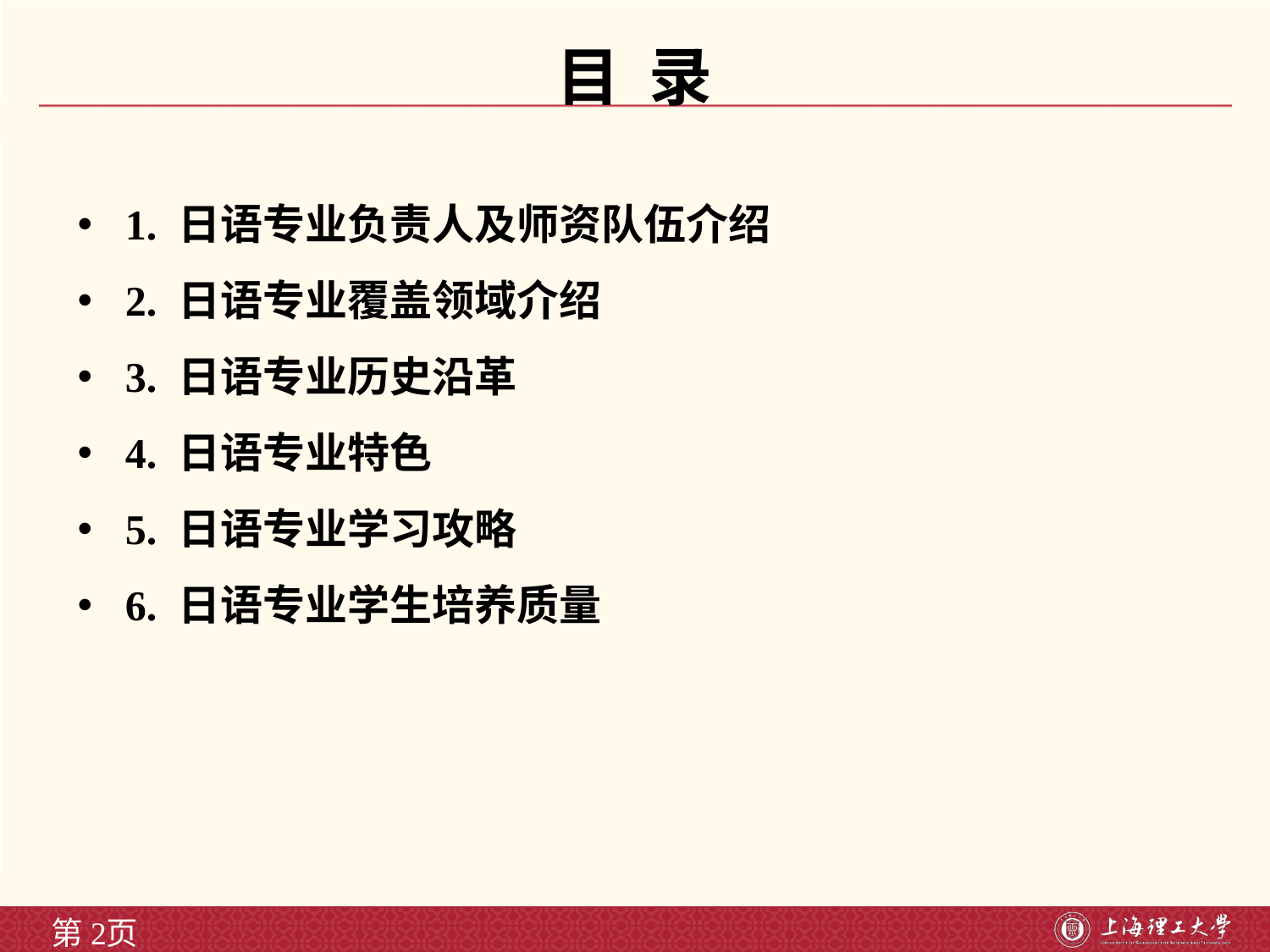

# 目  录
1. 日语专业负责人及师资队伍介绍
2. 日语专业覆盖领域介绍
3. 日语专业历史沿革
4. 日语专业特色
5. 日语专业学习攻略
6. 日语专业学生培养质量
第2页